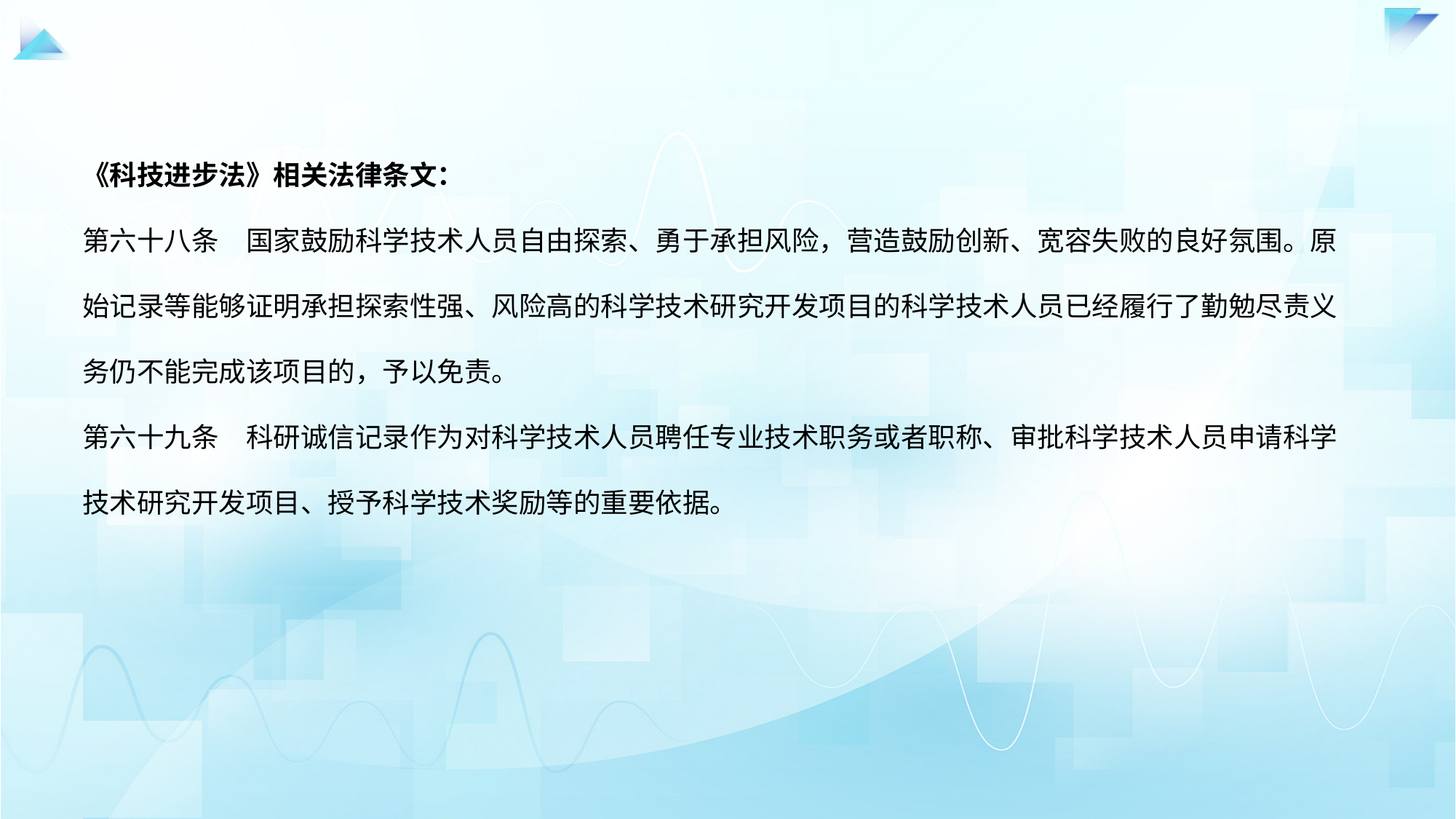

《科技进步法》相关法律条文：
第六十八条　国家鼓励科学技术人员自由探索、勇于承担风险，营造鼓励创新、宽容失败的良好氛围。原始记录等能够证明承担探索性强、风险高的科学技术研究开发项目的科学技术人员已经履行了勤勉尽责义务仍不能完成该项目的，予以免责。
第六十九条　科研诚信记录作为对科学技术人员聘任专业技术职务或者职称、审批科学技术人员申请科学技术研究开发项目、授予科学技术奖励等的重要依据。